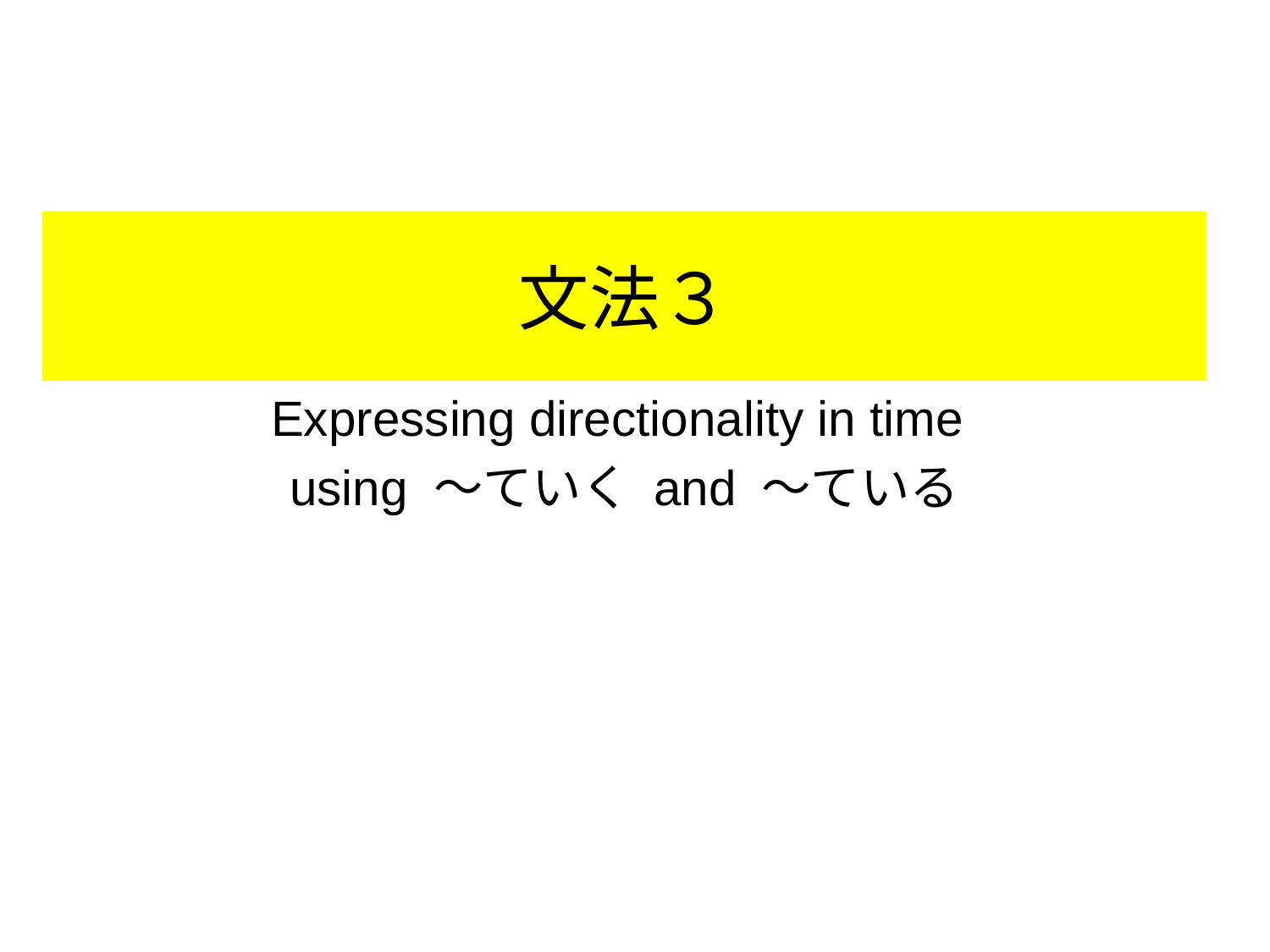

# 文法３
Expressing directionality in time
using ～ていく and ～ている